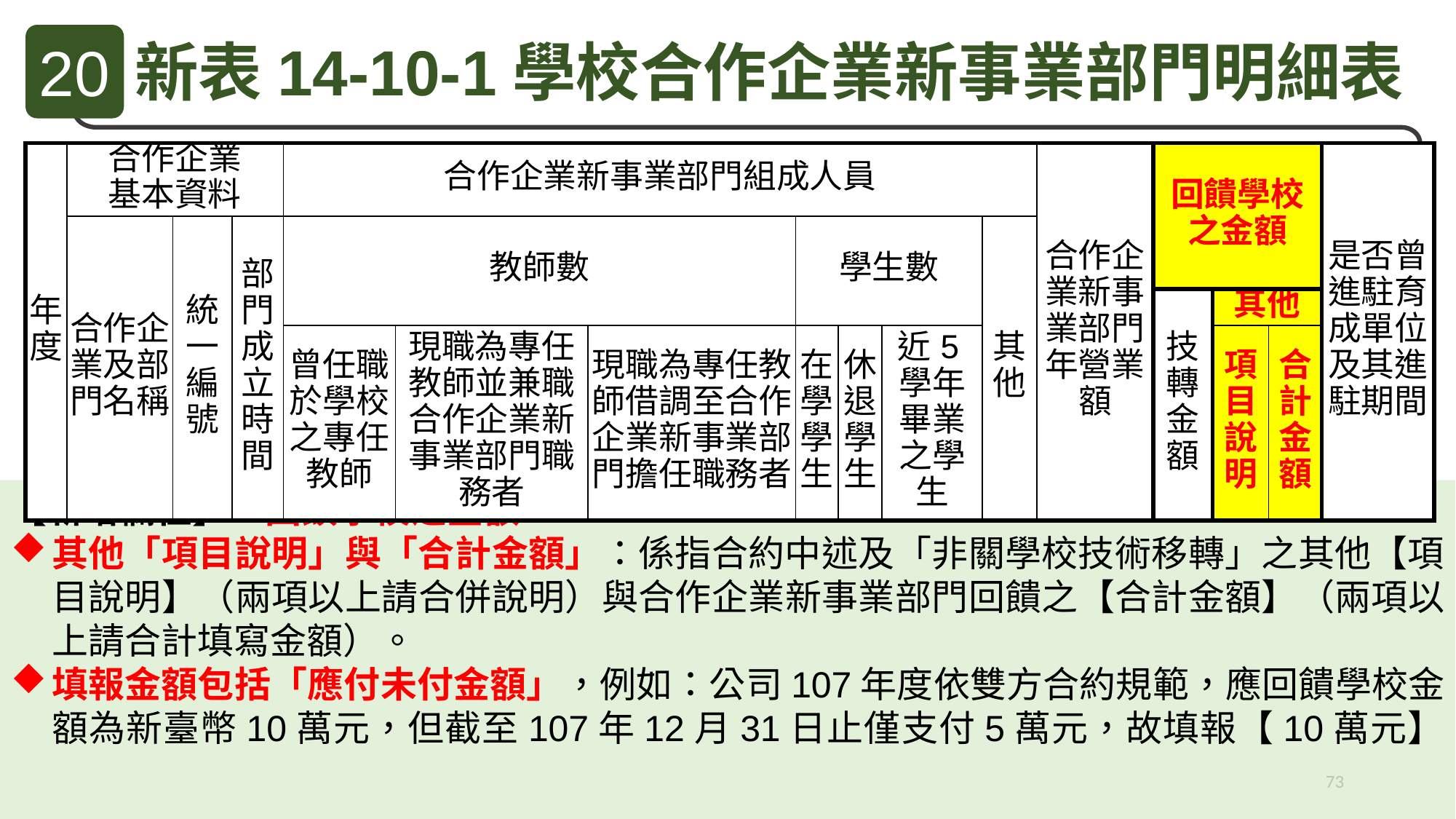

20
新表14-10-1學校合作企業新事業部門明細表

| 年度 | 合作企業 基本資料 |  |  | 合作企業新事業部門組成人員 |  |  |  |  |  |  | 合作企業新事業部門年營業額 | 回饋學校之金額 |  |  | 是否曾進駐育成單位及其進駐期間 |
| --- | --- | --- | --- | --- | --- | --- | --- | --- | --- | --- | --- | --- | --- | --- | --- |
|  | 合作企業及部門名稱 | 統一編號 | 部門成立時間 | 教師數 |  |  | 學生數 |  |  | 其他 |  |  |  |  |  |
|  |  |  |  |  |  |  |  |  |  |  |  | 技轉金額 | 其他 |  |  |
|  |  |  |  | 曾任職於學校之專任教師 | 現職為專任教師並兼職合作企業新事業部門職務者 | 現職為專任教師借調至合作企業新事業部門擔任職務者 | 在學學生 | 休退學生 | 近5學年畢業之學生 |  |  |  | 項目說明 | 合計金額 |  |

【新增欄位】：回饋學校之金額
其他「項目說明」與「合計金額」：係指合約中述及「非關學校技術移轉」之其他【項目說明】（兩項以上請合併說明）與合作企業新事業部門回饋之【合計金額】（兩項以上請合計填寫金額）。
填報金額包括「應付未付金額」，例如：公司107年度依雙方合約規範，應回饋學校金額為新臺幣10萬元，但截至107年12月31日止僅支付5萬元，故填報【10萬元】。

73